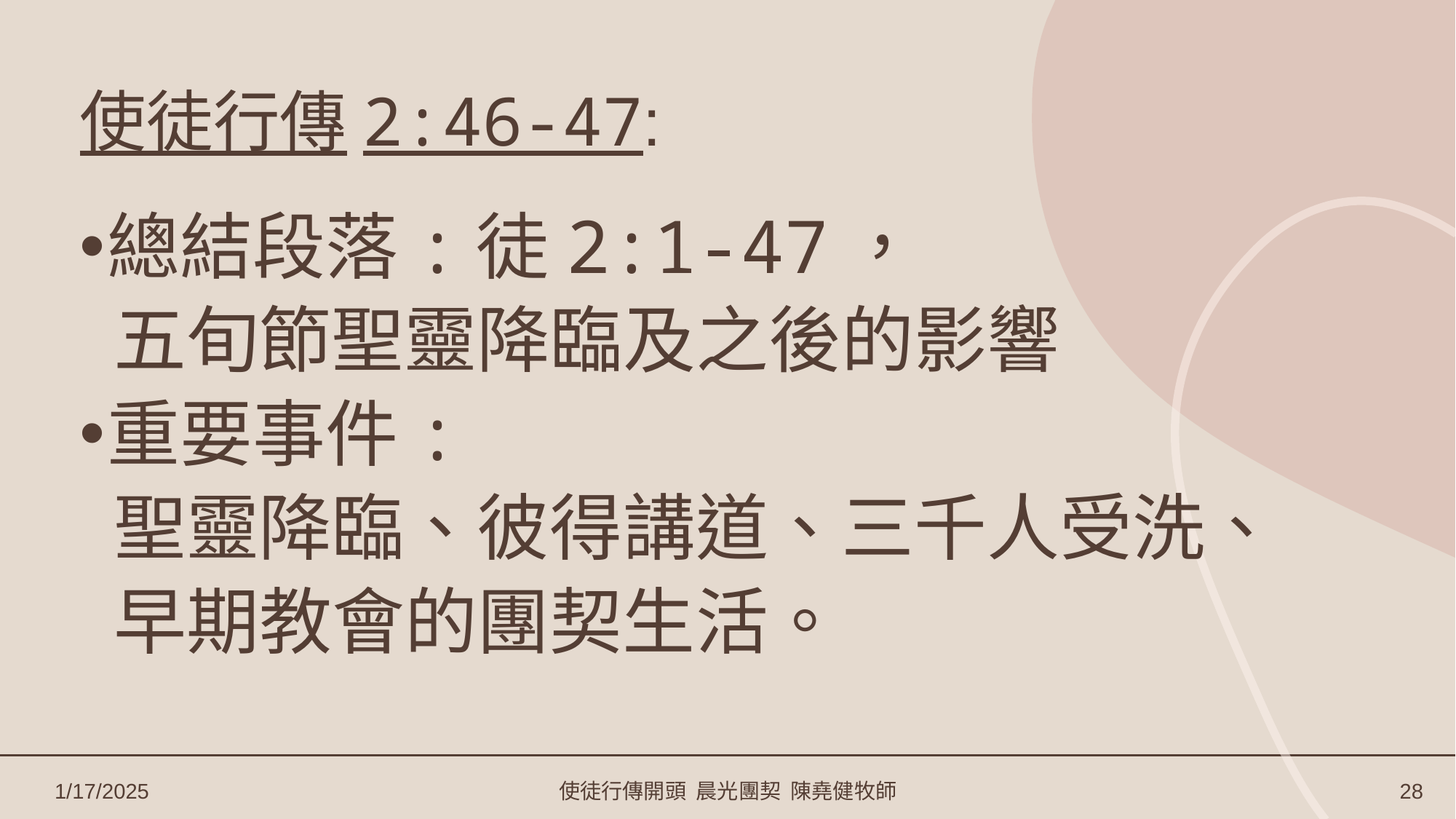

# 使徒行傳2:46-47:
總結段落:徒2:1-47，
 五旬節聖靈降臨及之後的影響
重要事件:
 聖靈降臨、彼得講道、三千人受洗、
 早期教會的團契生活。
1/17/2025
使徒行傳開頭  晨光團契  陳堯健牧師
28